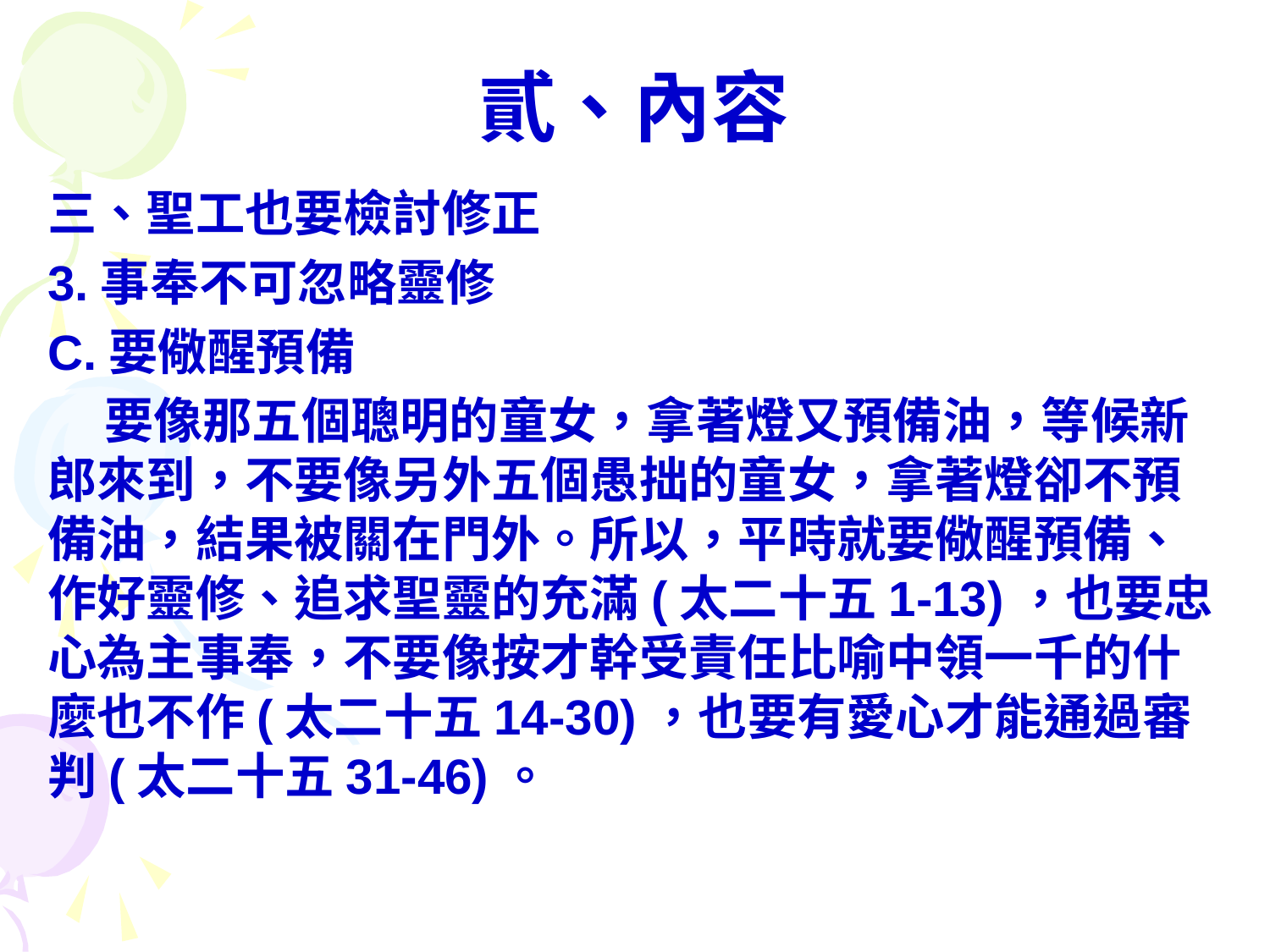

# 貳、內容
三、聖工也要檢討修正
3.事奉不可忽略靈修
C.要儆醒預備
    要像那五個聰明的童女，拿著燈又預備油，等候新郎來到，不要像另外五個愚拙的童女，拿著燈卻不預備油，結果被關在門外。所以，平時就要儆醒預備、作好靈修、追求聖靈的充滿(太二十五1-13)，也要忠心為主事奉，不要像按才幹受責任比喻中領一千的什麼也不作(太二十五14-30)，也要有愛心才能通過審判(太二十五31-46)。